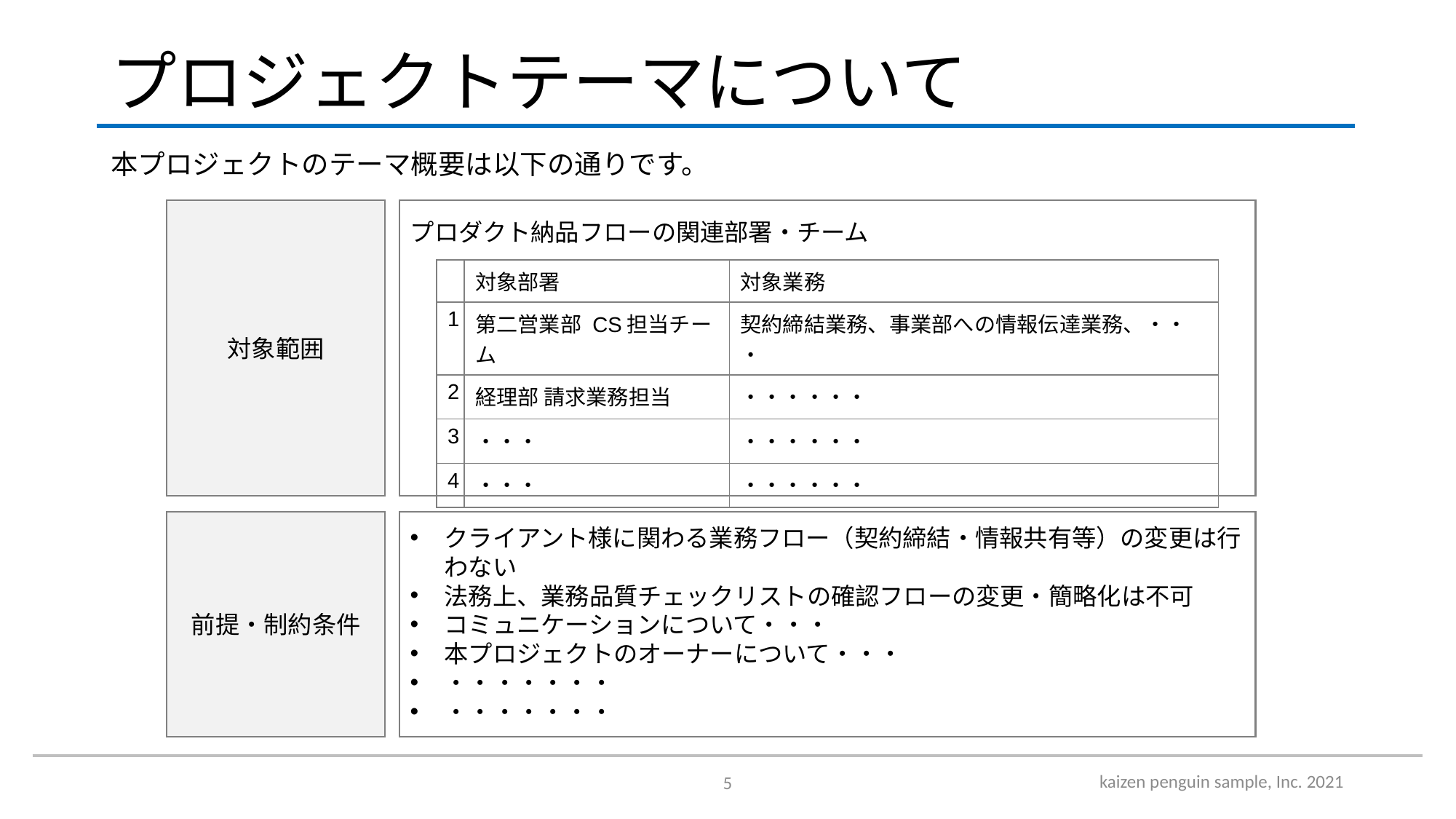

# プロジェクトテーマについて
本プロジェクトのテーマ概要は以下の通りです。
対象範囲
プロダクト納品フローの関連部署・チーム

|  | 対象部署 | 対象業務 |
| --- | --- | --- |
| 1 | 第二営業部 CS担当チーム | 契約締結業務、事業部への情報伝達業務、・・・ |
| 2 | 経理部 請求業務担当 | ・・・・・・ |
| 3 | ・・・ | ・・・・・・ |
| 4 | ・・・ | ・・・・・・ |
前提・制約条件
クライアント様に関わる業務フロー（契約締結・情報共有等）の変更は行わない
法務上、業務品質チェックリストの確認フローの変更・簡略化は不可
コミュニケーションについて・・・
本プロジェクトのオーナーについて・・・
・・・・・・・
・・・・・・・
kaizen penguin sample, Inc. 2021
5